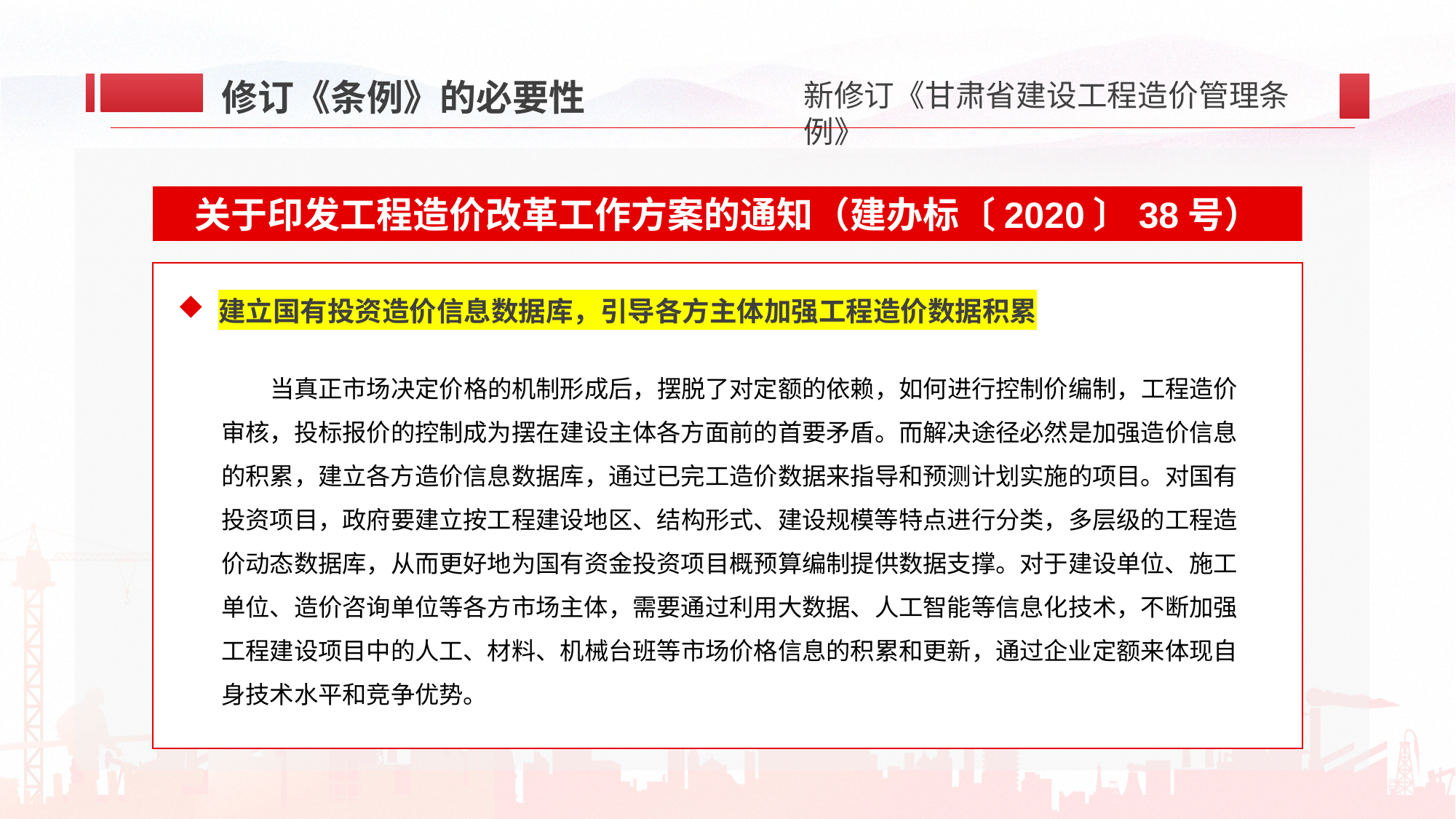

修订《条例》的必要性
关于印发工程造价改革工作方案的通知（建办标〔2020〕38号）

建立国有投资造价信息数据库，引导各方主体加强工程造价数据积累
当真正市场决定价格的机制形成后，摆脱了对定额的依赖，如何进行控制价编制，工程造价审核，投标报价的控制成为摆在建设主体各方面前的首要矛盾。而解决途径必然是加强造价信息的积累，建立各方造价信息数据库，通过已完工造价数据来指导和预测计划实施的项目。对国有投资项目，政府要建立按工程建设地区、结构形式、建设规模等特点进行分类，多层级的工程造价动态数据库，从而更好地为国有资金投资项目概预算编制提供数据支撑。对于建设单位、施工单位、造价咨询单位等各方市场主体，需要通过利用大数据、人工智能等信息化技术，不断加强工程建设项目中的人工、材料、机械台班等市场价格信息的积累和更新，通过企业定额来体现自身技术水平和竞争优势。